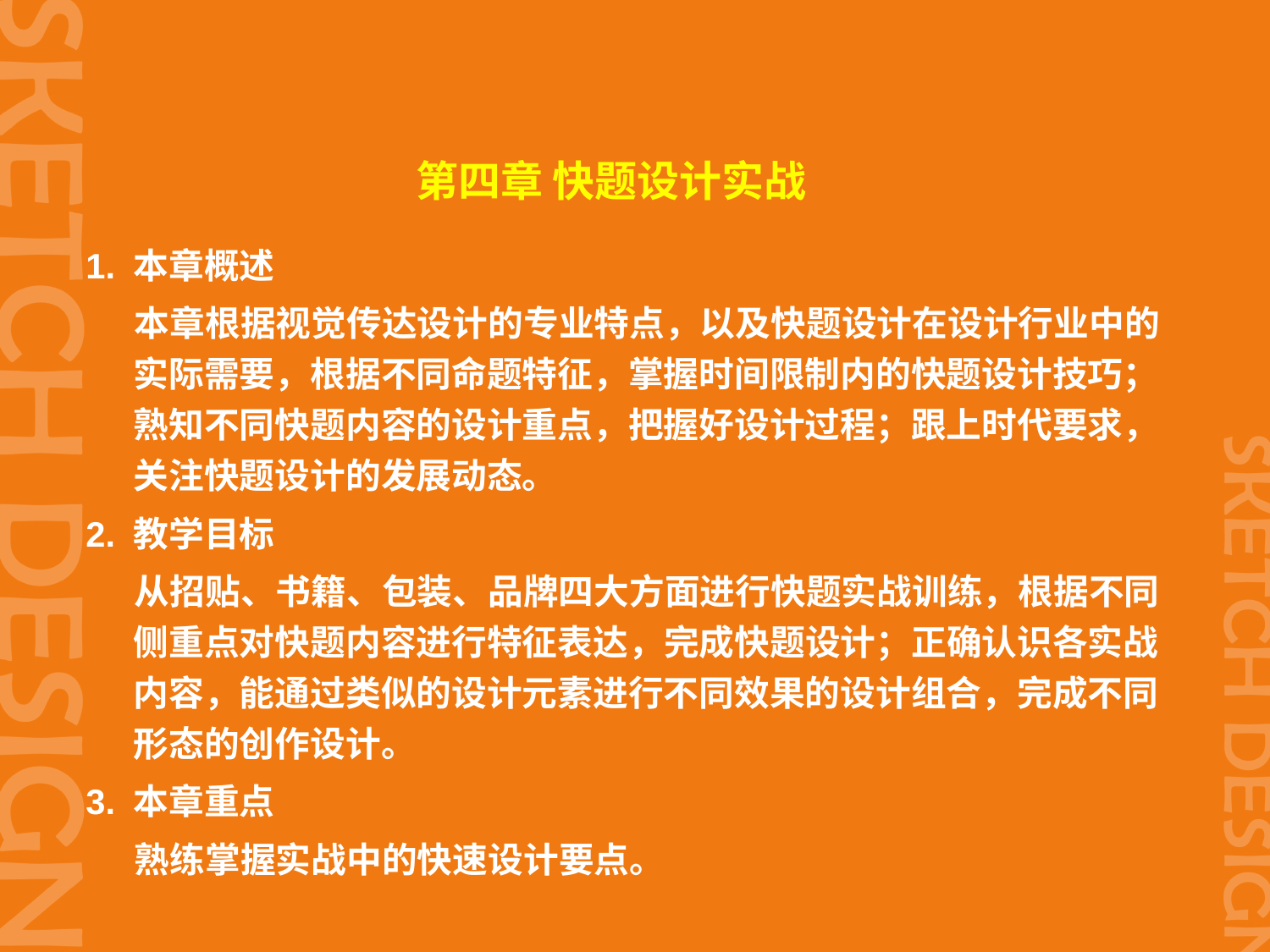

# 第四章 快题设计实战
1. 本章概述
     本章根据视觉传达设计的专业特点，以及快题设计在设计行业中的实际需要，根据不同命题特征，掌握时间限制内的快题设计技巧；熟知不同快题内容的设计重点，把握好设计过程；跟上时代要求，关注快题设计的发展动态。
2. 教学目标
     从招贴、书籍、包装、品牌四大方面进行快题实战训练，根据不同侧重点对快题内容进行特征表达，完成快题设计；正确认识各实战内容，能通过类似的设计元素进行不同效果的设计组合，完成不同形态的创作设计。
3. 本章重点
     熟练掌握实战中的快速设计要点。